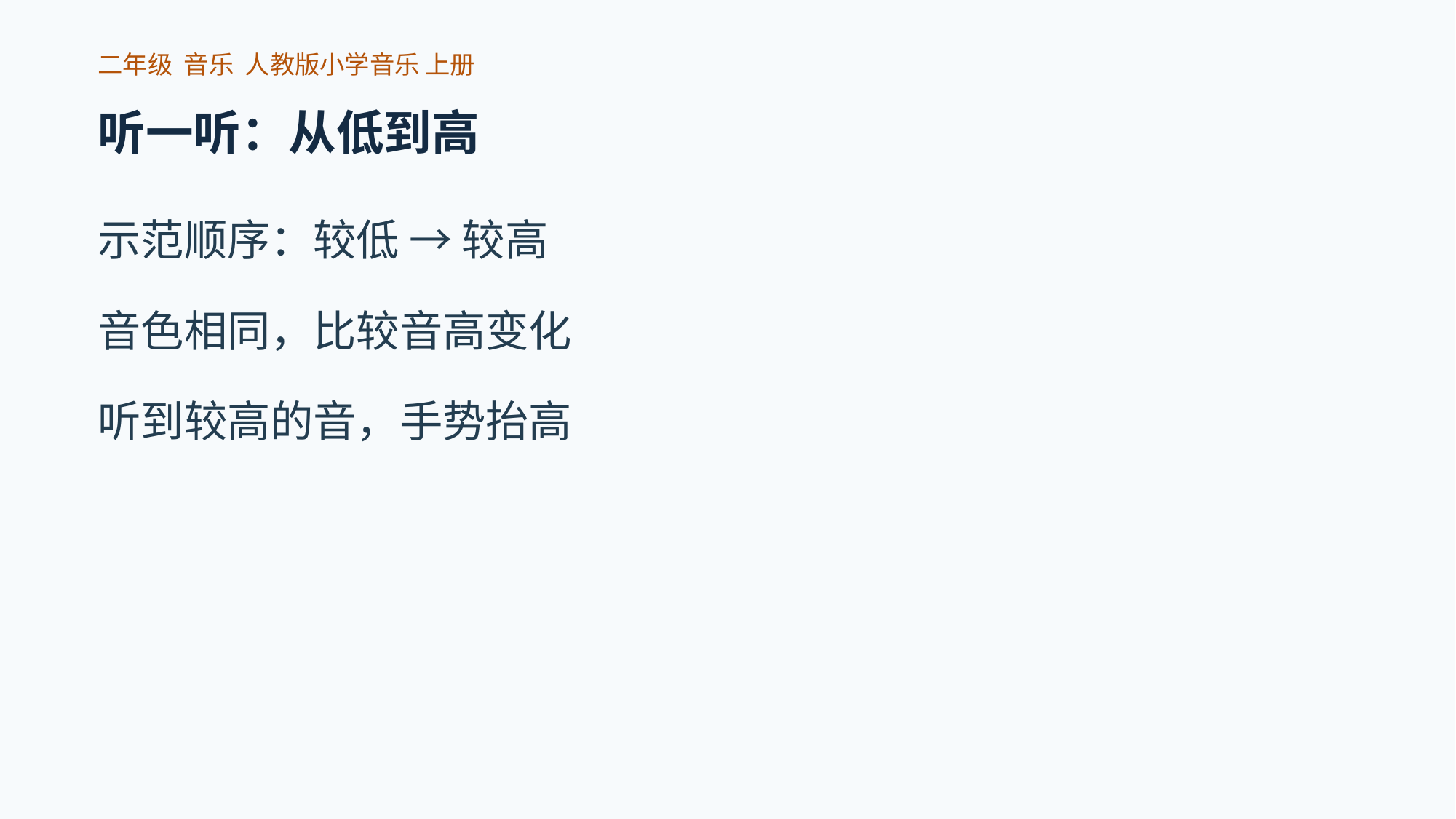

二年级  音乐  人教版小学音乐 上册
听一听：从低到高
示范顺序：较低 → 较高
音色相同，比较音高变化
听到较高的音，手势抬高